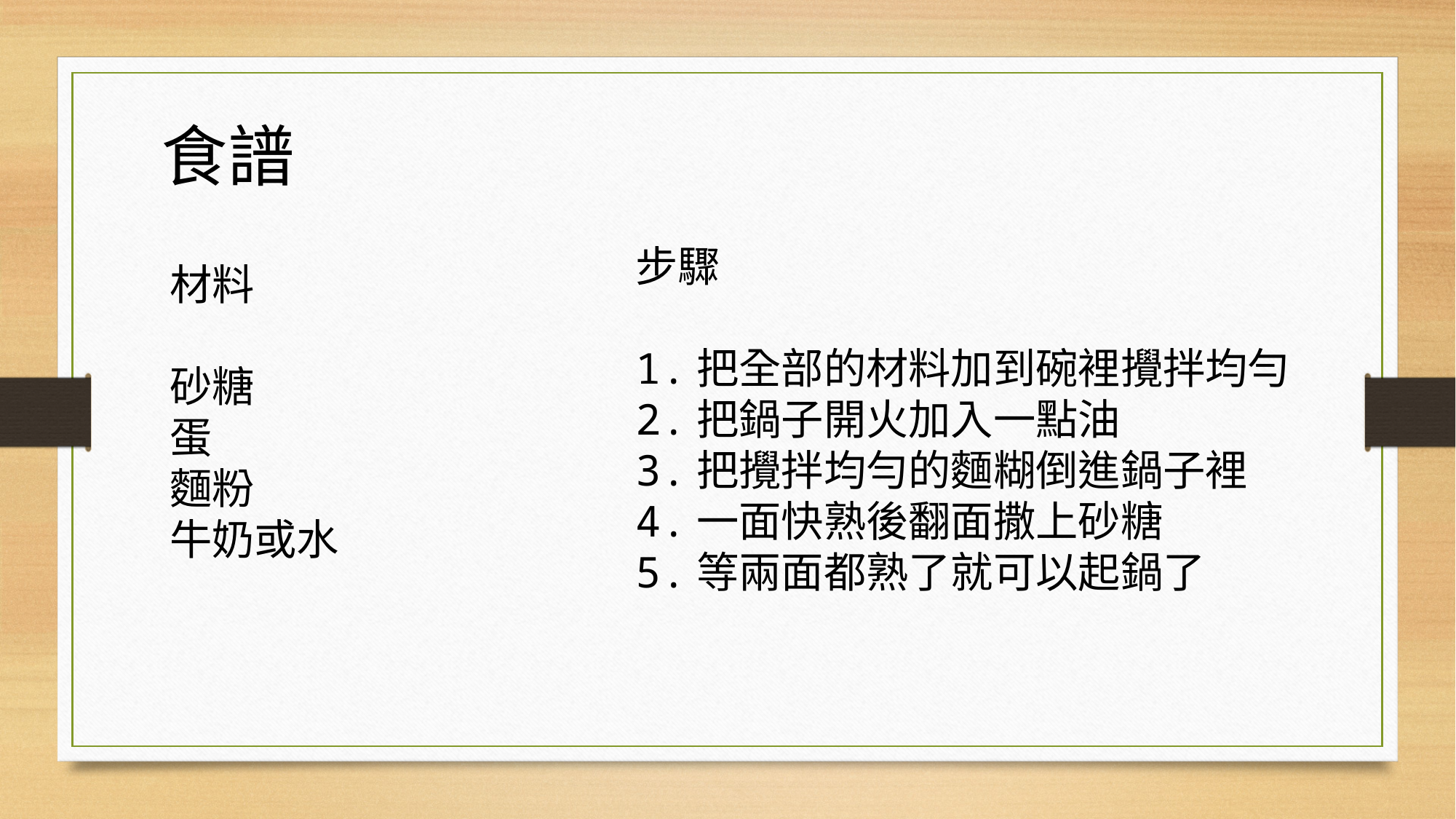

食譜

步驟

1.把全部的材料加到碗裡攪拌均勻
2.把鍋子開火加入一點油
3.把攪拌均勻的麵糊倒進鍋子裡
4.一面快熟後翻面撒上砂糖
5.等兩面都熟了就可以起鍋了
材料

砂糖
蛋
麵粉
牛奶或水